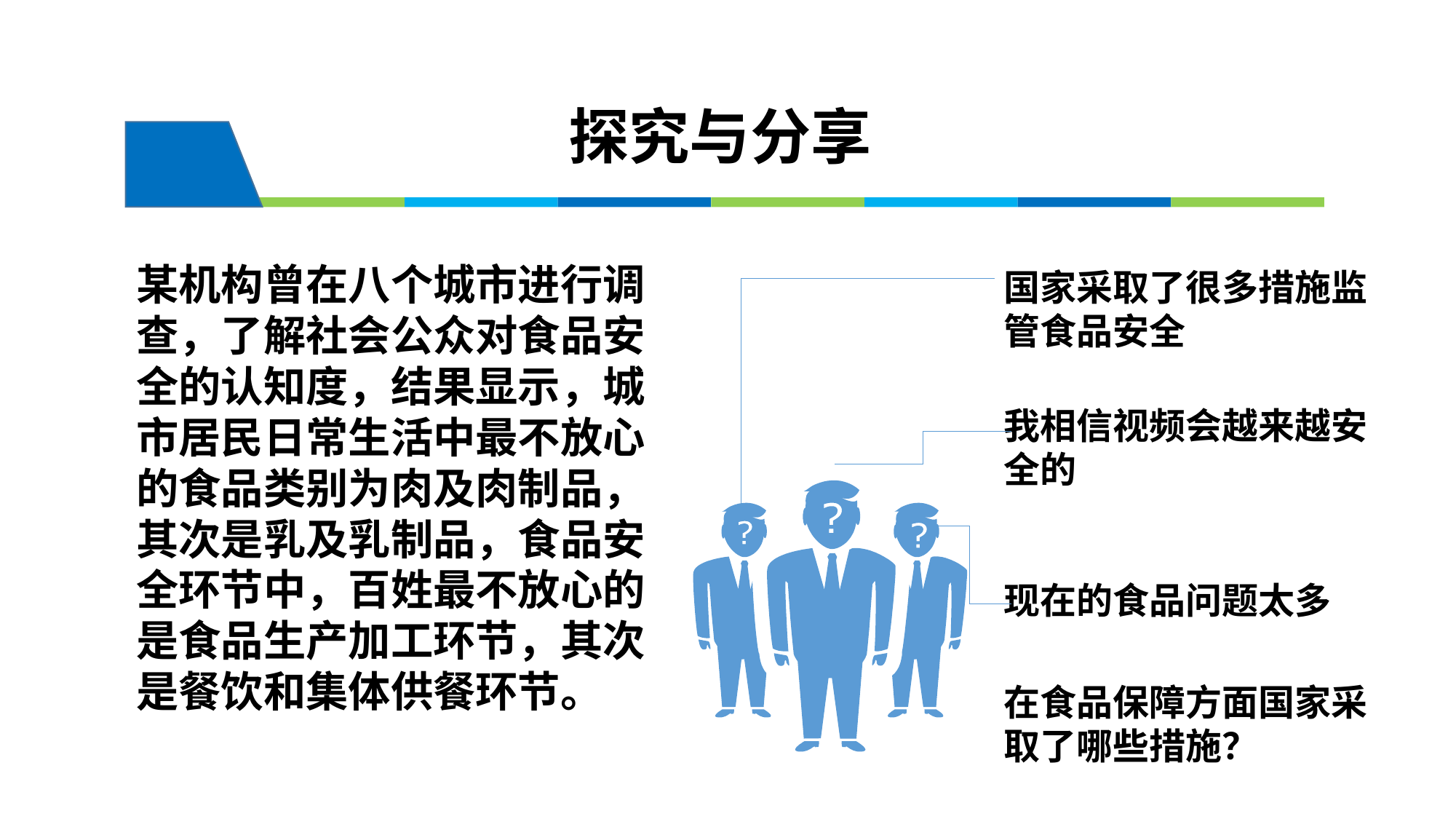

探究与分享

某机构曾在八个城市进行调查，了解社会公众对食品安全的认知度，结果显示，城市居民日常生活中最不放心的食品类别为肉及肉制品，其次是乳及乳制品，食品安全环节中，百姓最不放心的是食品生产加工环节，其次是餐饮和集体供餐环节。
国家采取了很多措施监管食品安全

我相信视频会越来越安全的

现在的食品问题太多

在食品保障方面国家采取了哪些措施？